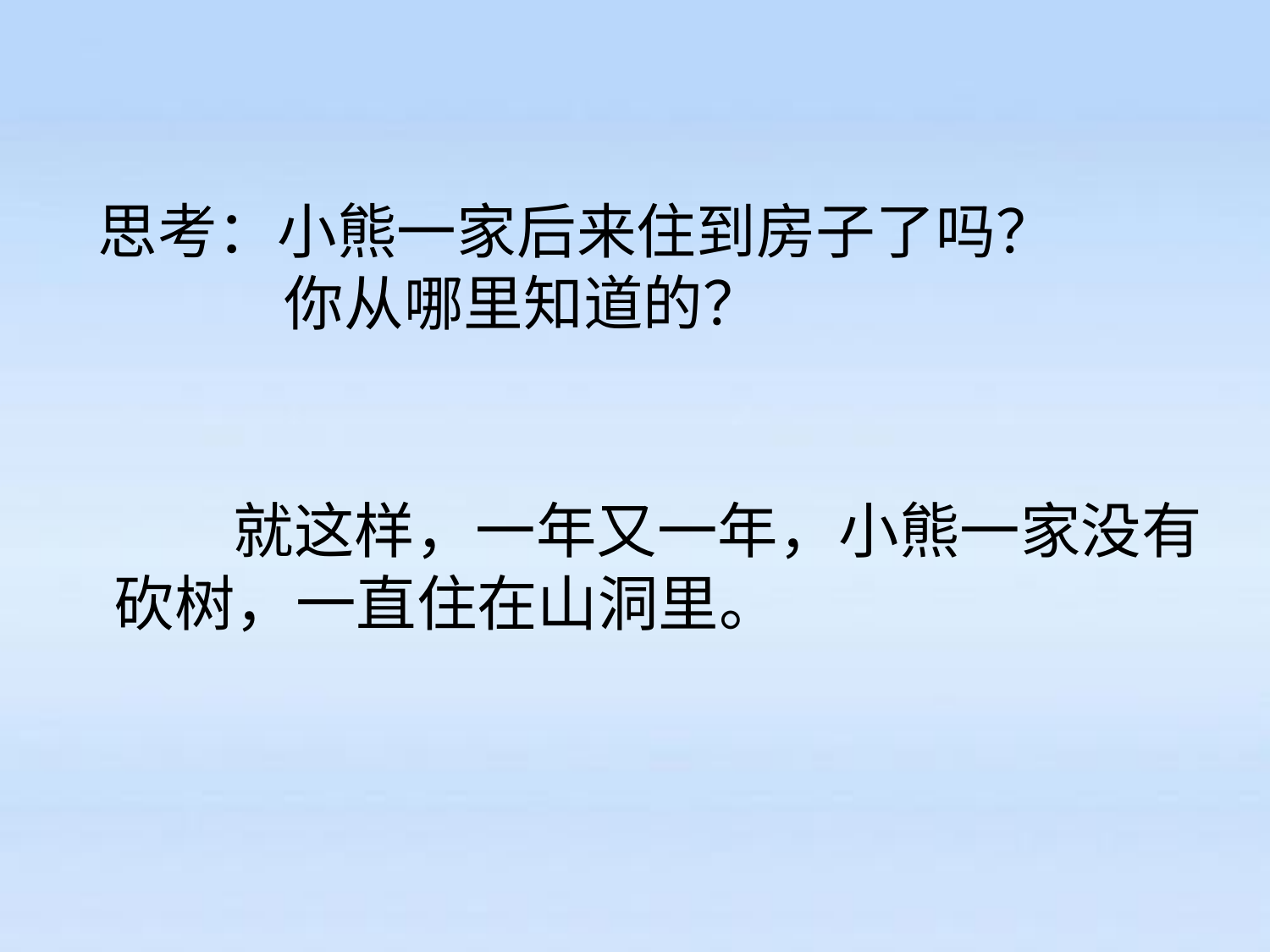

# 思考：小熊一家后来住到房子了吗？ 你从哪里知道的？
        就这样，一年又一年，小熊一家没有砍树，一直住在山洞里。